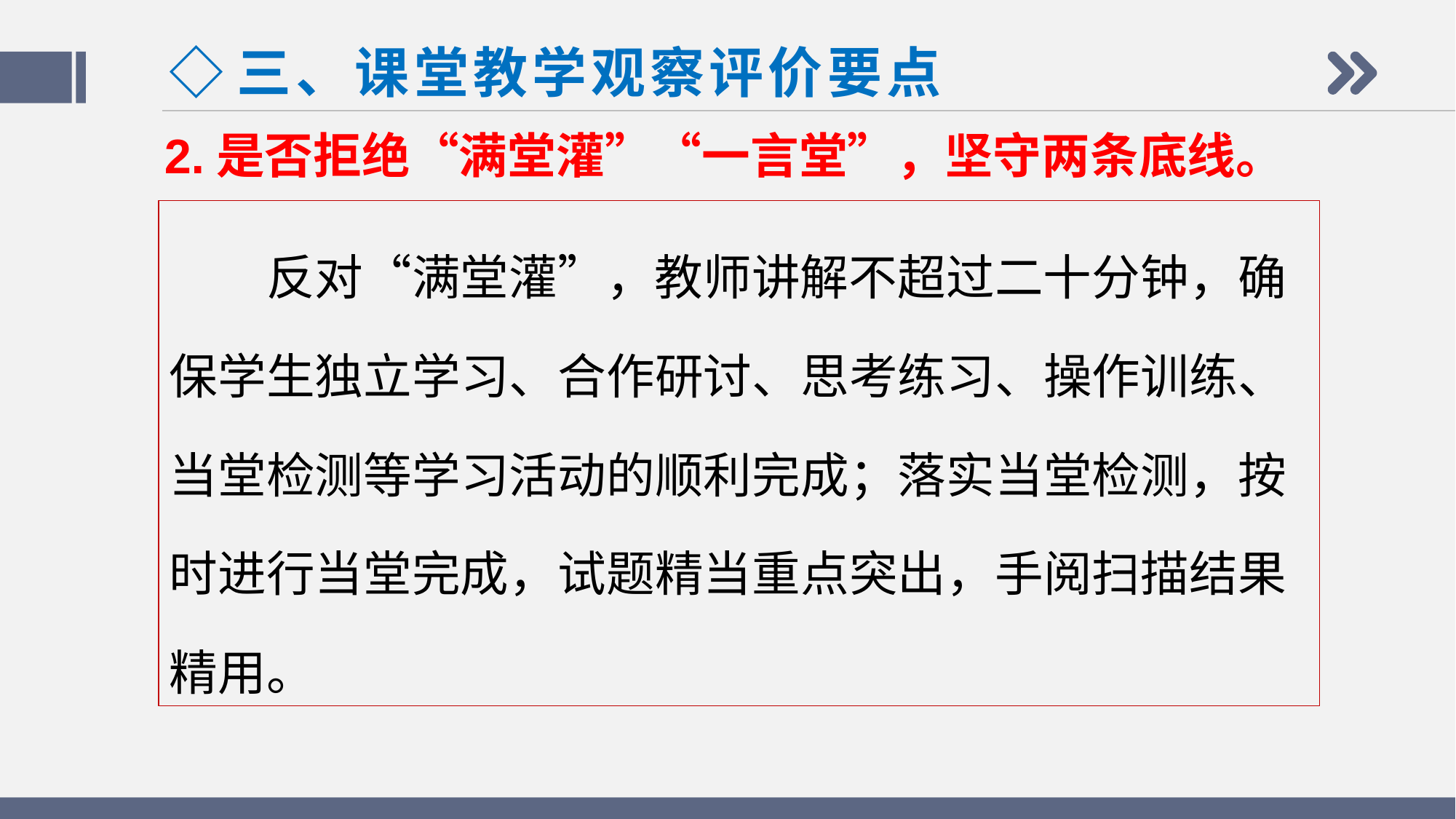

◇三、课堂教学观察评价要点
2.是否拒绝“满堂灌”“一言堂”，坚守两条底线。
反对“满堂灌”，教师讲解不超过二十分钟，确保学生独立学习、合作研讨、思考练习、操作训练、当堂检测等学习活动的顺利完成；落实当堂检测，按时进行当堂完成，试题精当重点突出，手阅扫描结果精用。